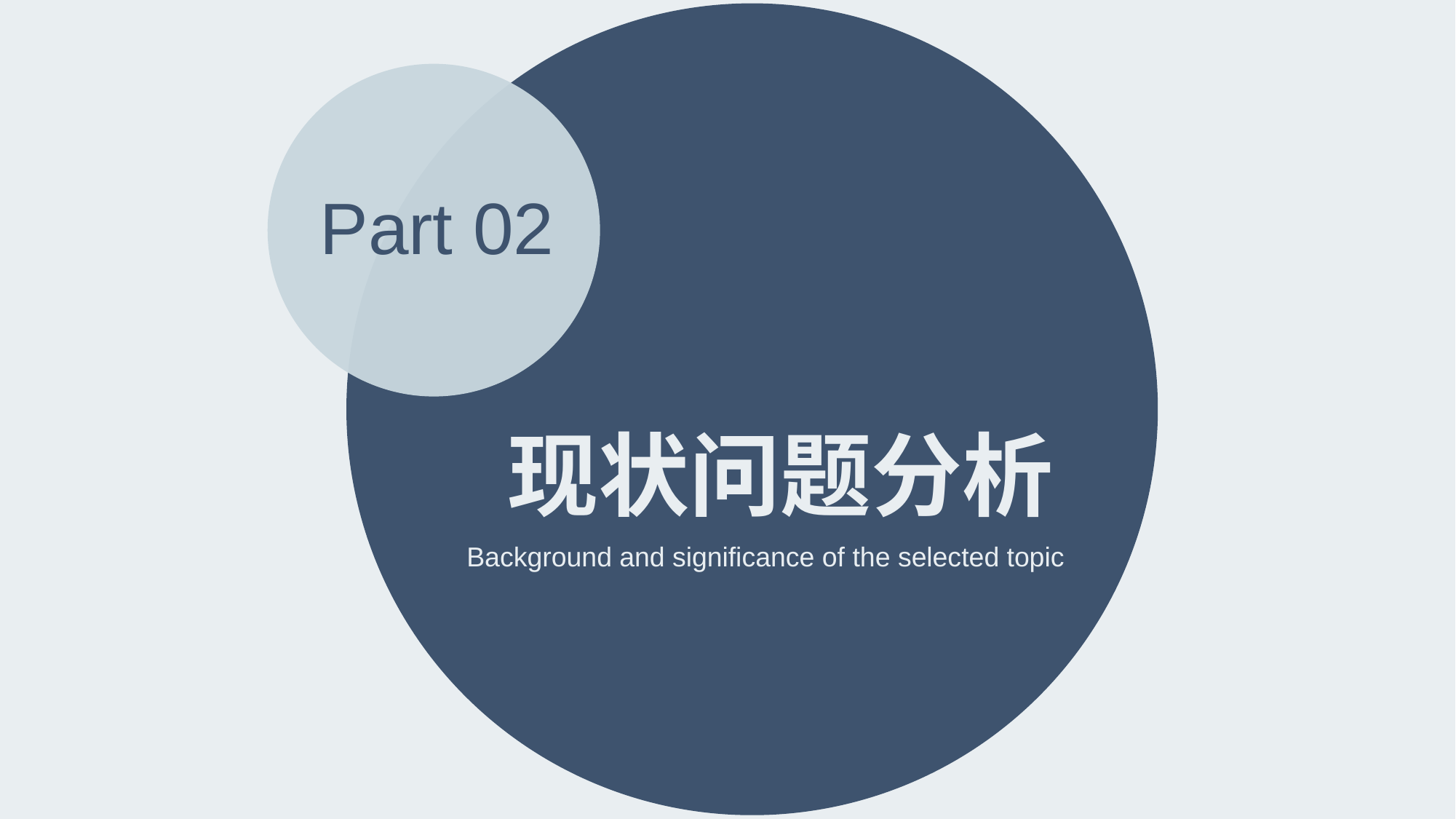

Part 02
现状问题分析
Background and significance of the selected topic